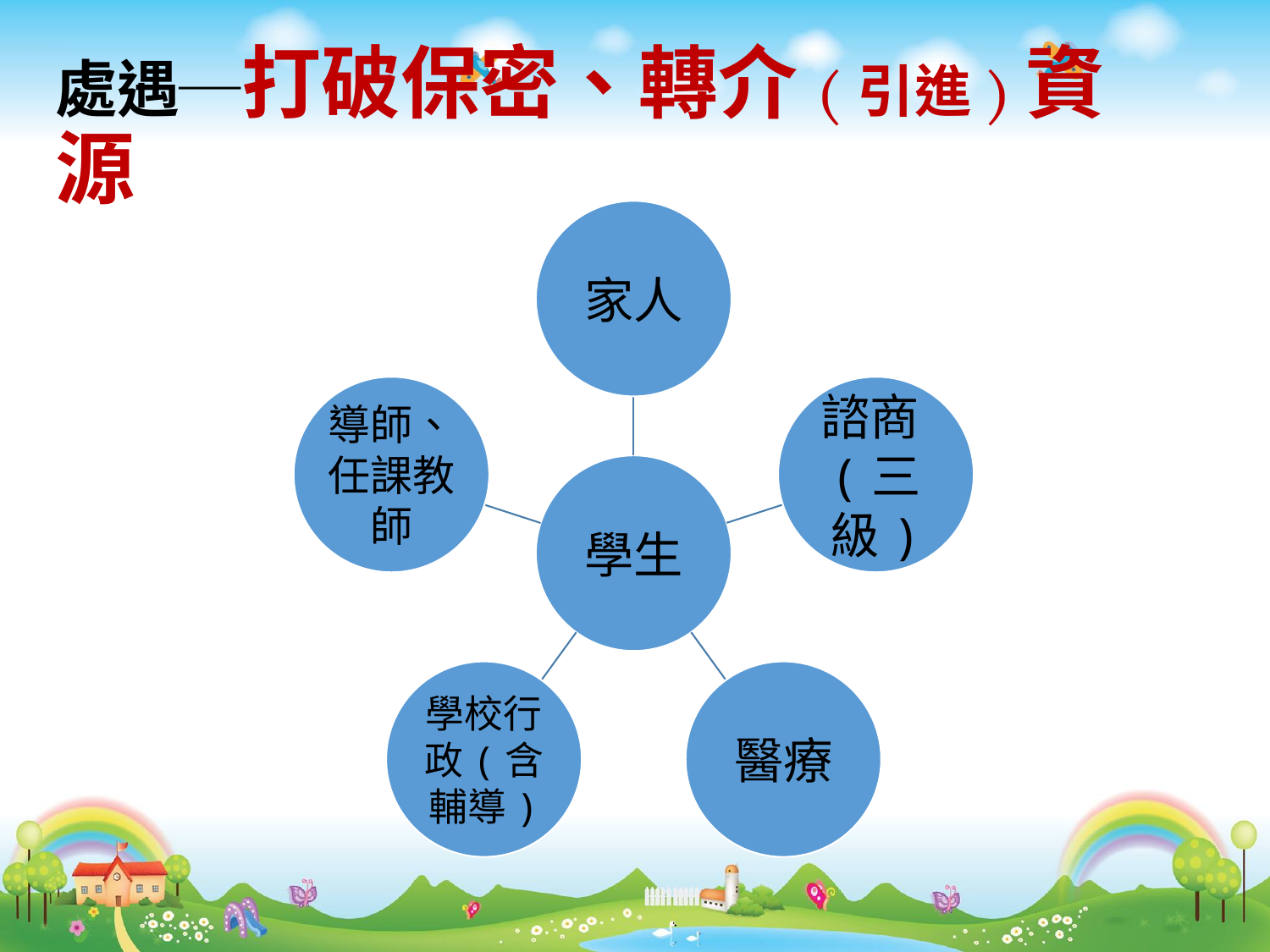

# 處遇─打破保密、轉介(引進)資源
學生

家人

諮商(三級)

醫療

學校行政(含輔導)

導師、任課教師